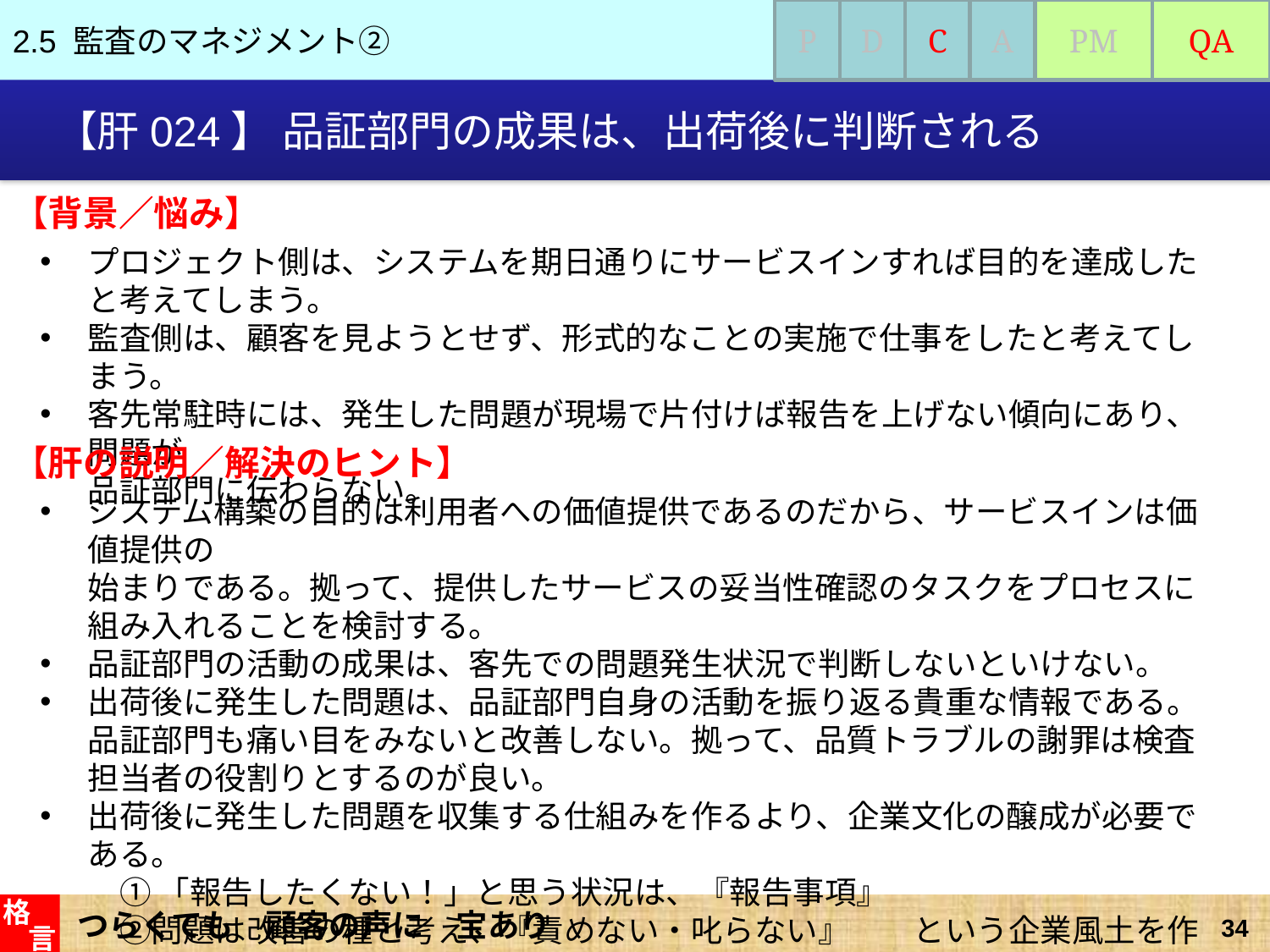

2.5 監査のマネジメント②
P
D
C
A
PM
QA
# 【肝024】 品証部門の成果は、出荷後に判断される
【背景／悩み】
プロジェクト側は、システムを期日通りにサービスインすれば目的を達成したと考えてしまう。
監査側は、顧客を見ようとせず、形式的なことの実施で仕事をしたと考えてしまう。
客先常駐時には、発生した問題が現場で片付けば報告を上げない傾向にあり、問題が
品証部門に伝わらない。
【肝の説明／解決のヒント】
システム構築の目的は利用者への価値提供であるのだから、サービスインは価値提供の
始まりである。拠って、提供したサービスの妥当性確認のタスクをプロセスに組み入れることを検討する。
品証部門の活動の成果は、客先での問題発生状況で判断しないといけない。
出荷後に発生した問題は、品証部門自身の活動を振り返る貴重な情報である。
品証部門も痛い目をみないと改善しない。拠って、品質トラブルの謝罪は検査担当者の役割りとするのが良い。
出荷後に発生した問題を収集する仕組みを作るより、企業文化の醸成が必要である。
　① 「報告したくない！」と思う状況は、『報告事項』
　②問題は改善の種と考え、『責めない・叱らない』　　という企業風土を作る。
つらくても　顧客の声に　宝あり
格
言
34